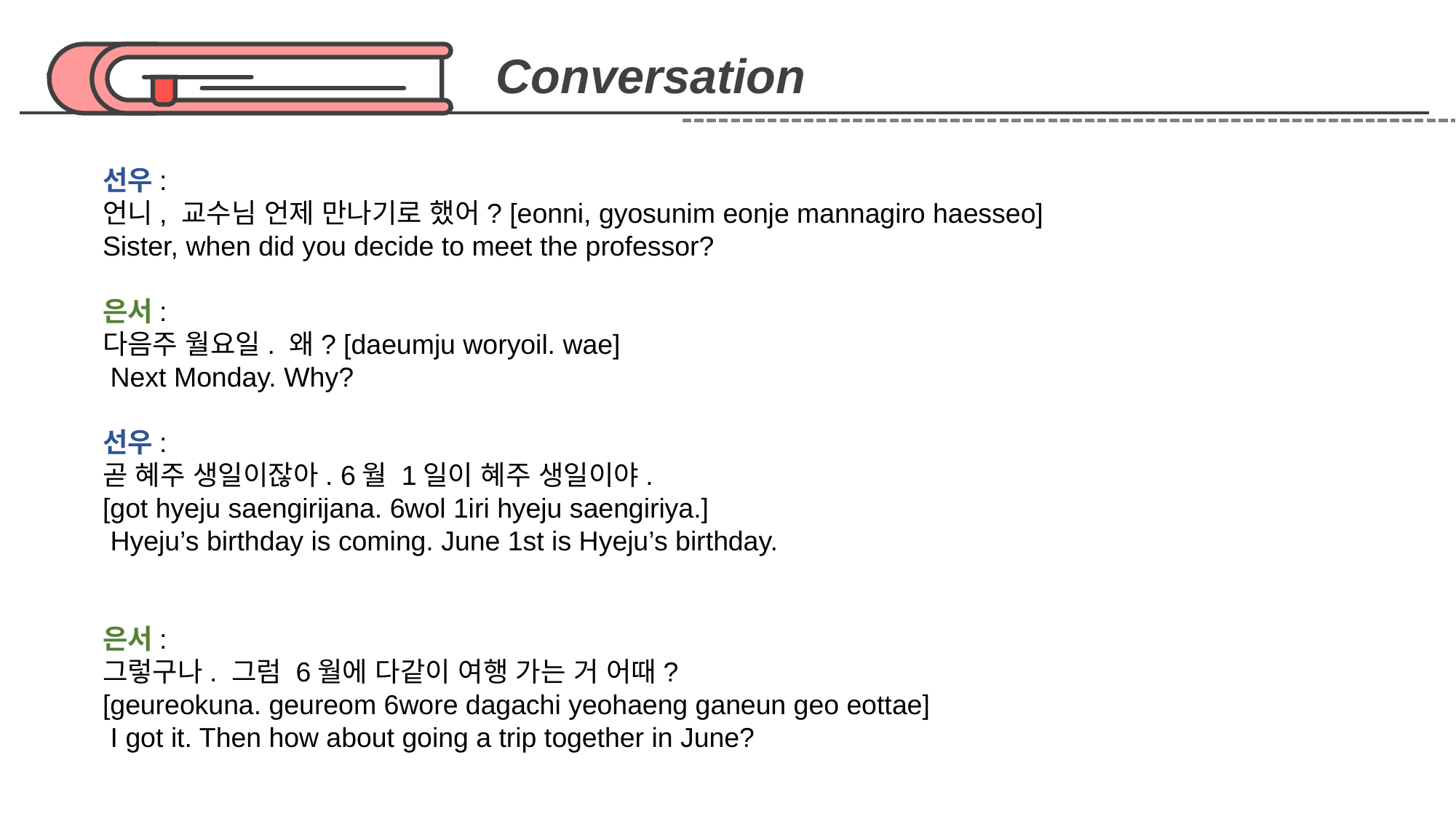

Conversation

선우:
언니, 교수님 언제 만나기로 했어? [eonni, gyosunim eonje mannagiro haesseo]
Sister, when did you decide to meet the professor?

은서:
다음주 월요일. 왜? [daeumju woryoil. wae]
 Next Monday. Why?

선우:
곧 혜주 생일이잖아. 6월 1일이 혜주 생일이야.
[got hyeju saengirijana. 6wol 1iri hyeju saengiriya.]
 Hyeju’s birthday is coming. June 1st is Hyeju’s birthday.

은서:
그렇구나. 그럼 6월에 다같이 여행 가는 거 어때?
[geureokuna. geureom 6wore dagachi yeohaeng ganeun geo eottae]
 I got it. Then how about going a trip together in June?